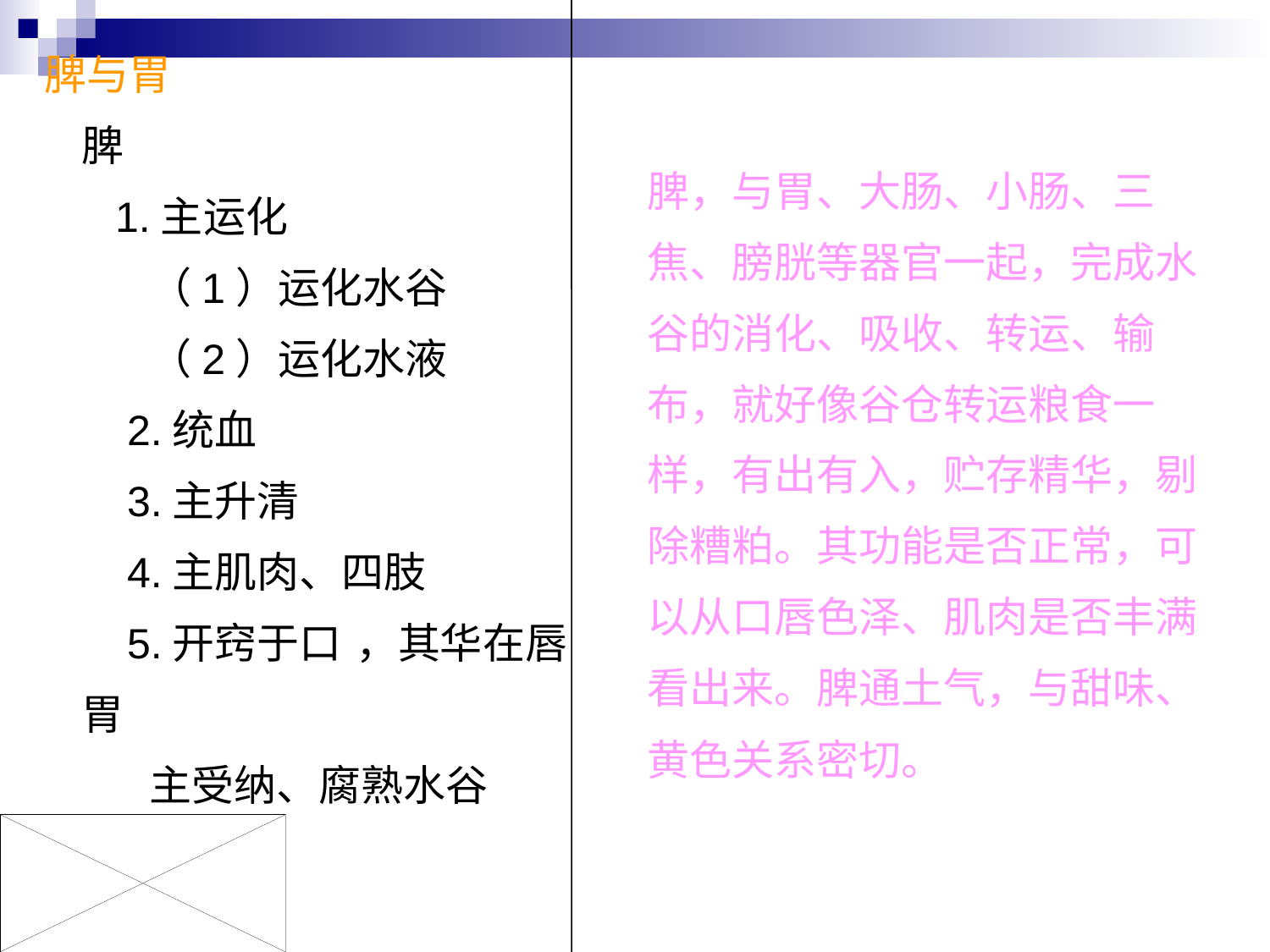

脾与胃
  脾
      1.主运化
       （1）运化水谷
       （2）运化水液
       2.统血
       3.主升清
       4.主肌肉、四肢
       5.开窍于口 ，其华在唇
  胃
       主受纳、腐熟水谷

脾，与胃、大肠、小肠、三焦、膀胱等器官一起，完成水谷的消化、吸收、转运、输布，就好像谷仓转运粮食一样，有出有入，贮存精华，剔除糟粕。其功能是否正常，可以从口唇色泽、肌肉是否丰满看出来。脾通土气，与甜味、黄色关系密切。